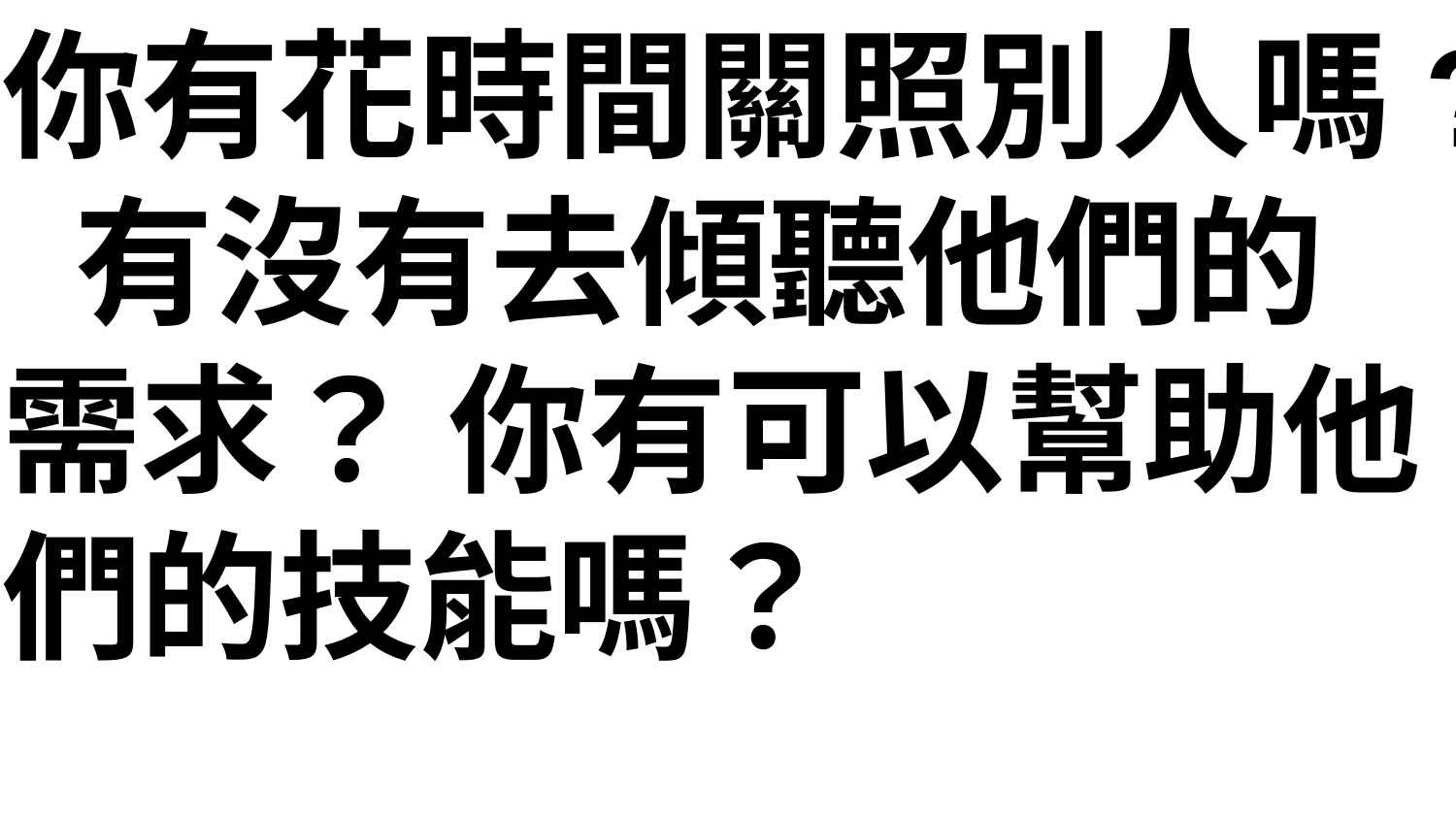

你有花時間關照別人嗎? 有沒有去傾聽他們的需求？ 你有可以幫助他們的技能嗎？